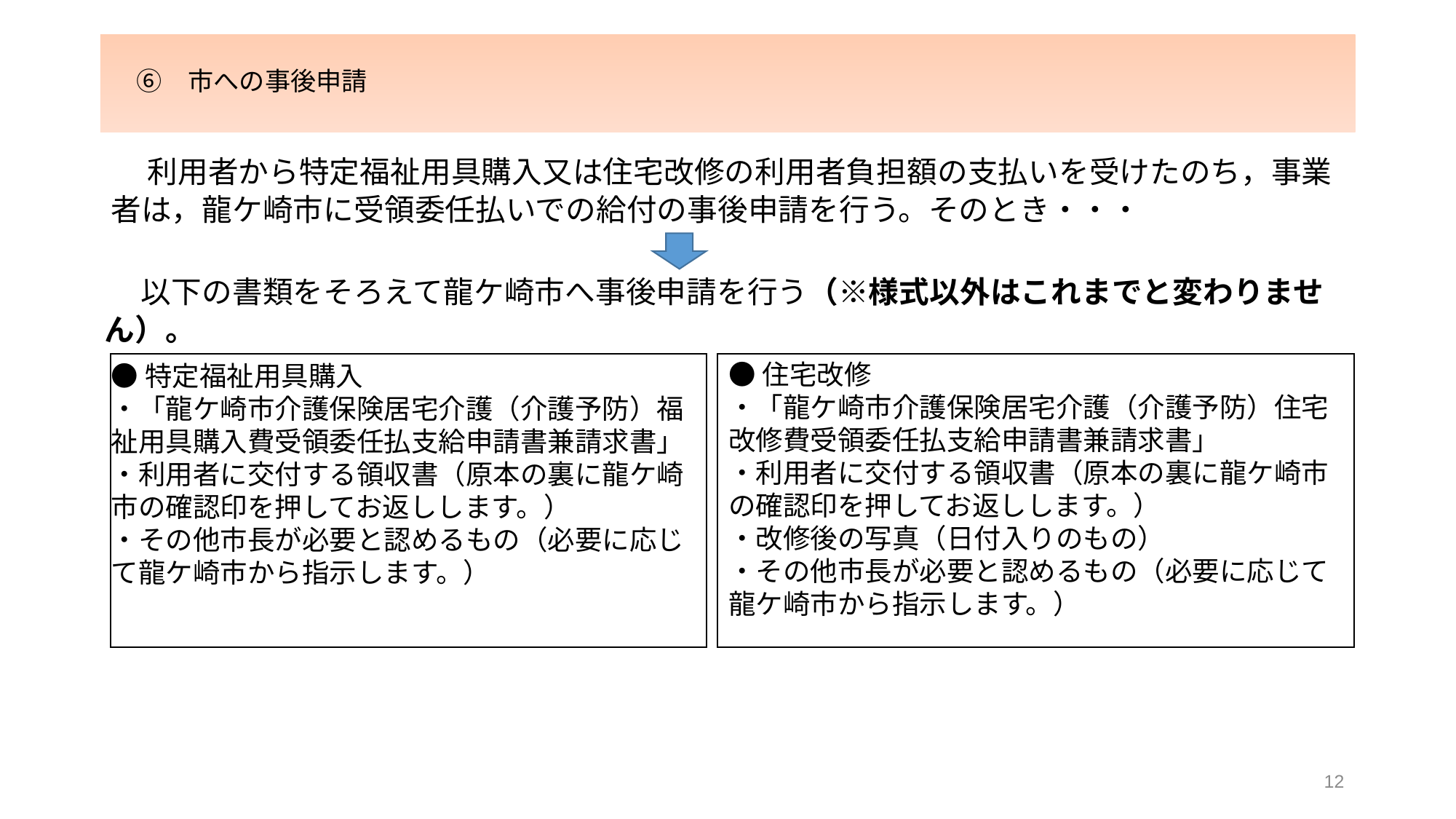

# ⑥　市への事後申請
　利用者から特定福祉用具購入又は住宅改修の利用者負担額の支払いを受けたのち，事業者は，龍ケ崎市に受領委任払いでの給付の事後申請を行う。そのとき・・・

　以下の書類をそろえて龍ケ崎市へ事後申請を行う（※様式以外はこれまでと変わりません）。
●住宅改修
・「龍ケ崎市介護保険居宅介護（介護予防）住宅改修費受領委任払支給申請書兼請求書」
・利用者に交付する領収書（原本の裏に龍ケ崎市の確認印を押してお返しします。）
・改修後の写真（日付入りのもの）
・その他市長が必要と認めるもの（必要に応じて龍ケ崎市から指示します。）

●特定福祉用具購入
・「龍ケ崎市介護保険居宅介護（介護予防）福祉用具購入費受領委任払支給申請書兼請求書」
・利用者に交付する領収書（原本の裏に龍ケ崎市の確認印を押してお返しします。）
・その他市長が必要と認めるもの（必要に応じて龍ケ崎市から指示します。）

12